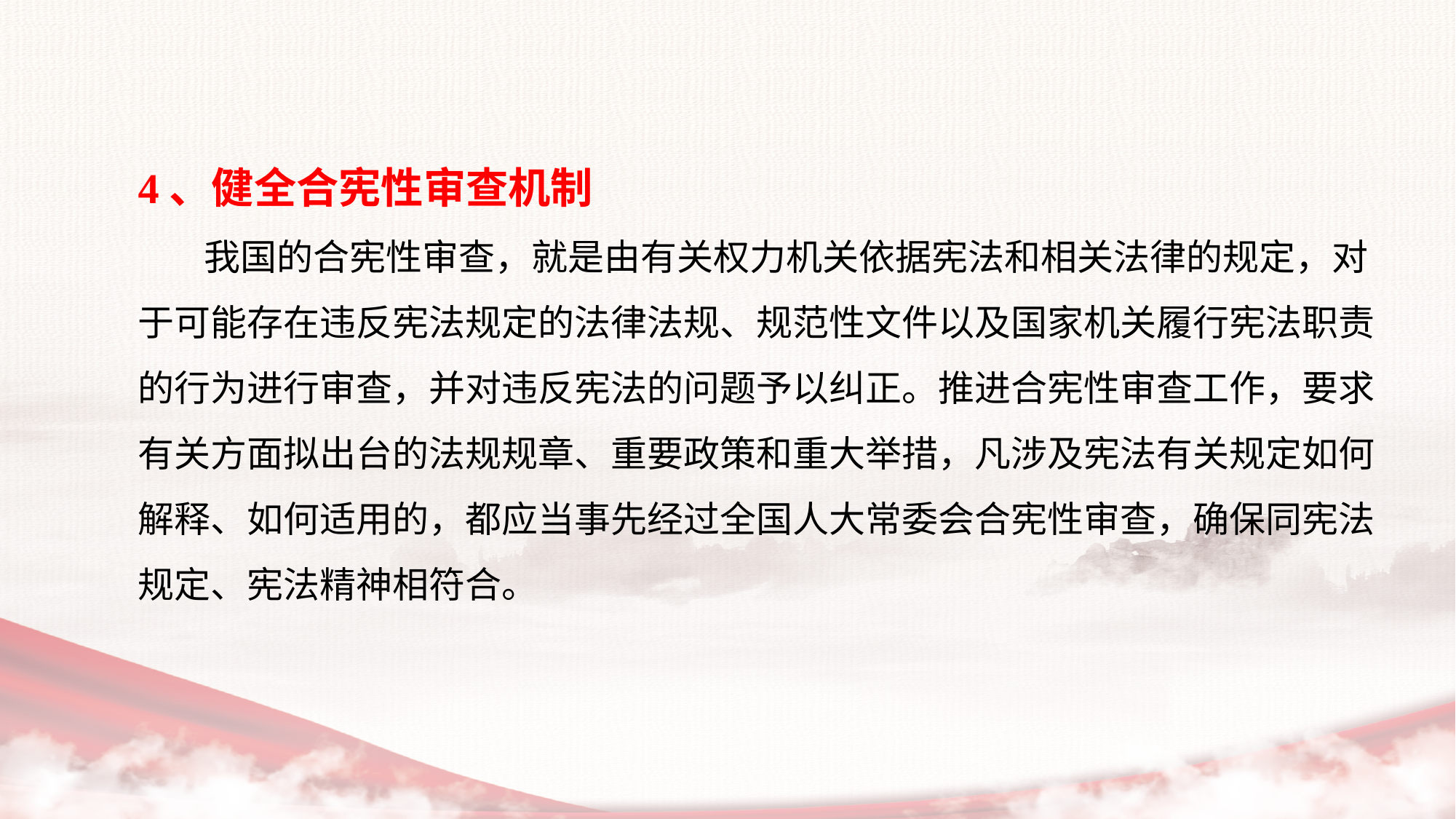

4、健全合宪性审查机制
       我国的合宪性审查，就是由有关权力机关依据宪法和相关法律的规定，对于可能存在违反宪法规定的法律法规、规范性文件以及国家机关履行宪法职责的行为进行审查，并对违反宪法的问题予以纠正。推进合宪性审查工作，要求有关方面拟出台的法规规章、重要政策和重大举措，凡涉及宪法有关规定如何解释、如何适用的，都应当事先经过全国人大常委会合宪性审查，确保同宪法规定、宪法精神相符合。